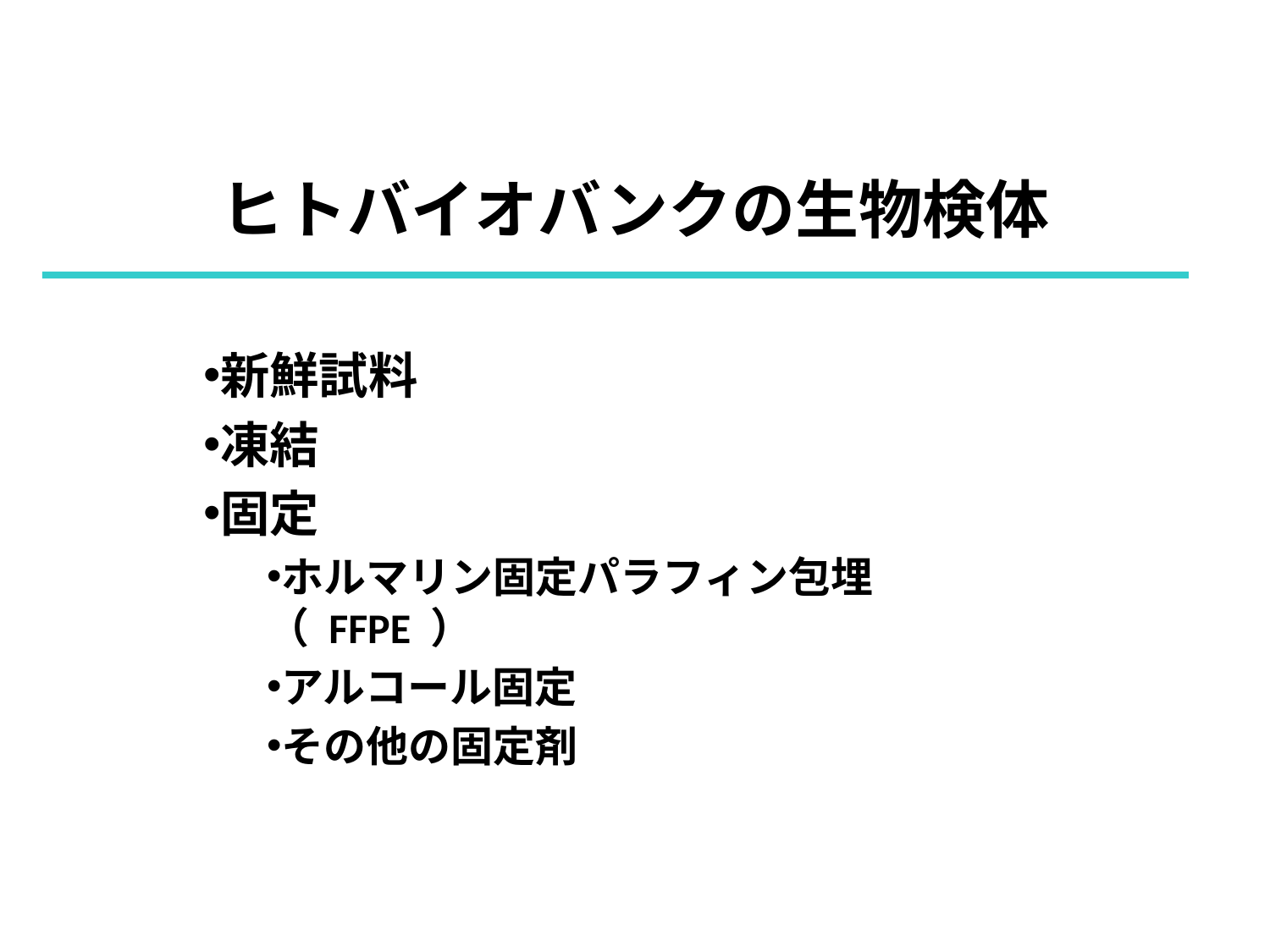

# ヒトバイオバンクの生物検体

新鮮試料
凍結
固定
ホルマリン固定パラフィン包埋（ FFPE ）
アルコール固定
その他の固定剤